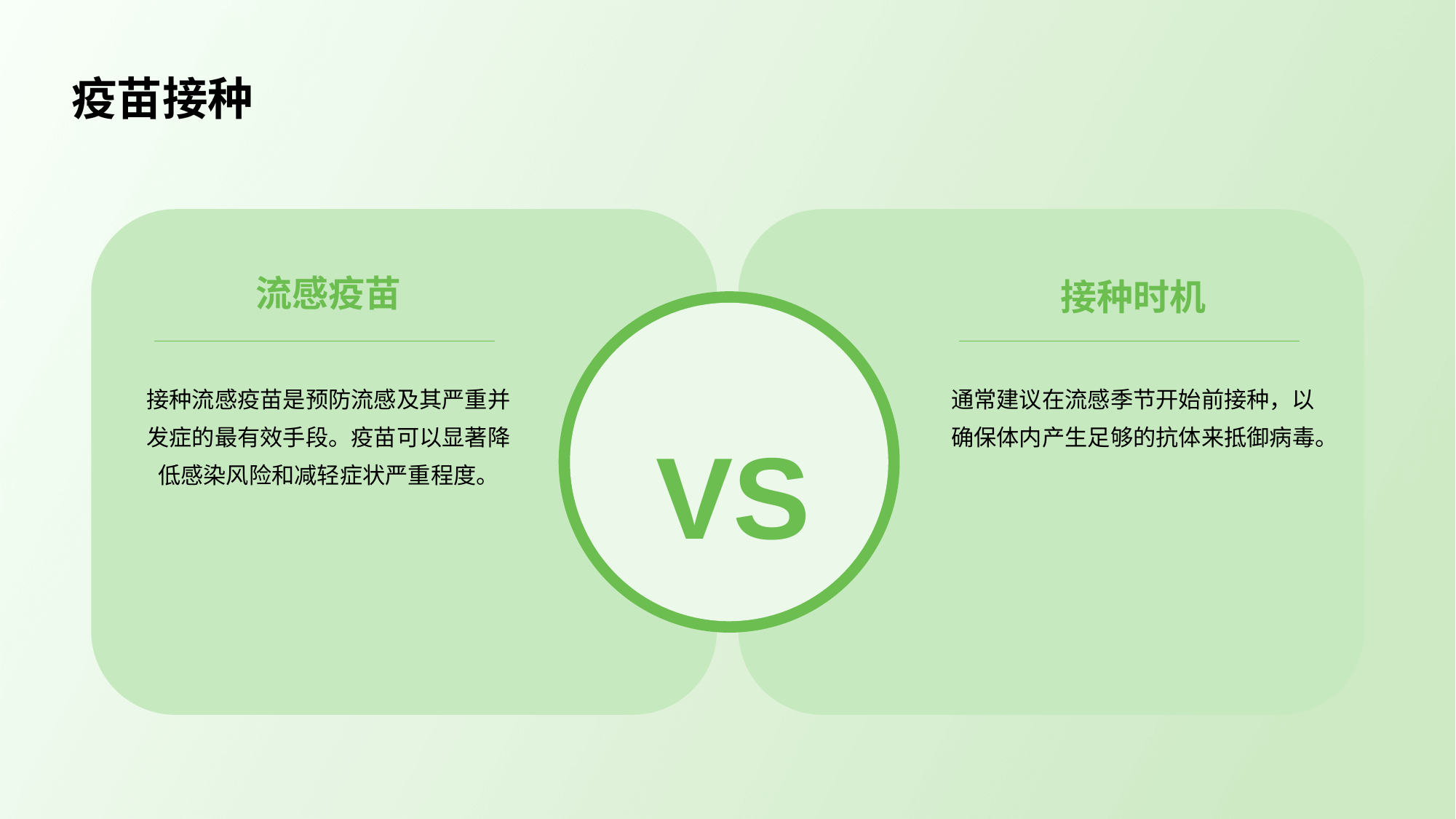

疫苗接种

流感疫苗
接种时机

VS
接种流感疫苗是预防流感及其严重并发症的最有效手段。疫苗可以显著降低感染风险和减轻症状严重程度。
通常建议在流感季节开始前接种，以确保体内产生足够的抗体来抵御病毒。